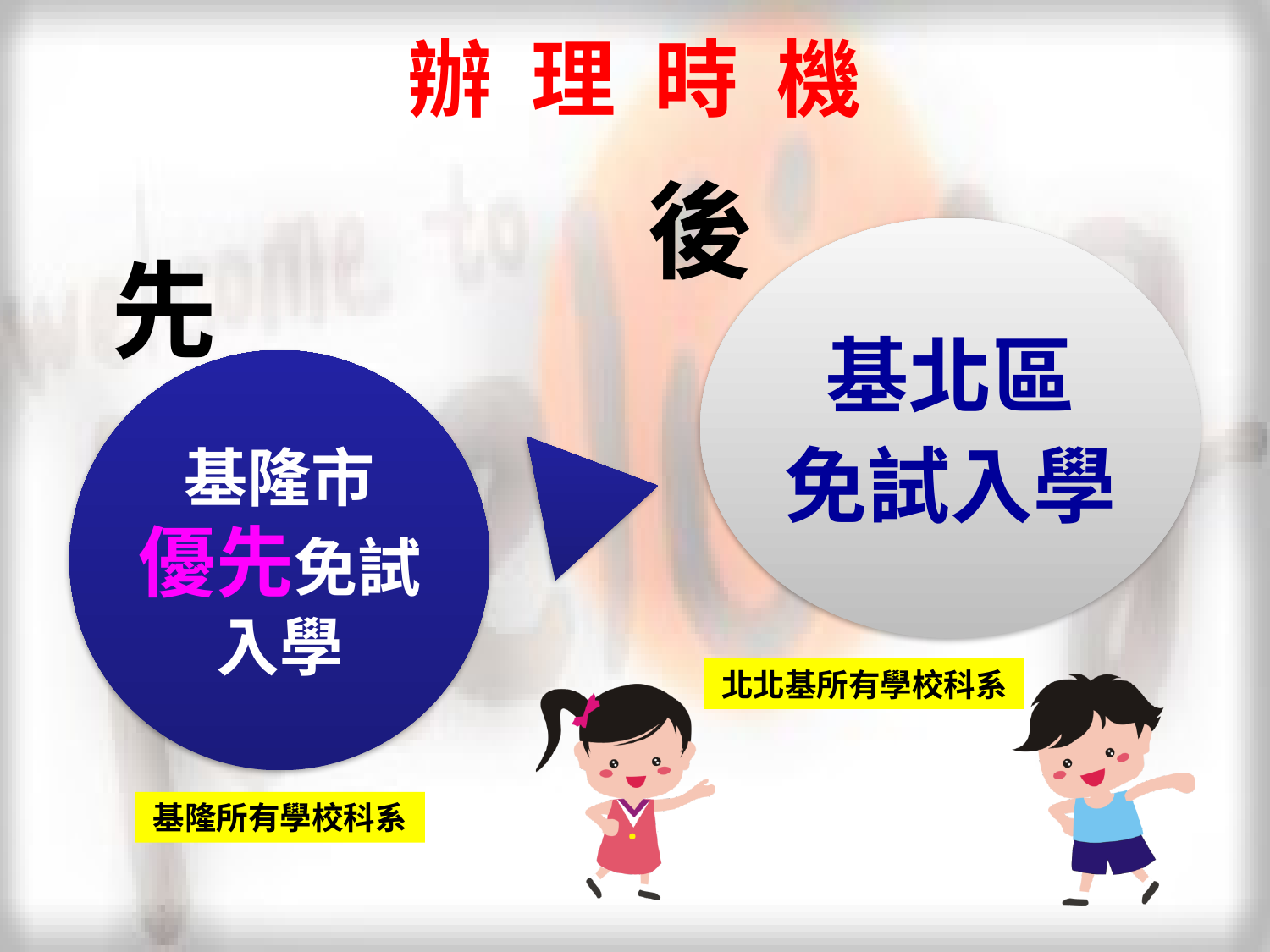

# 辦  理  時  機
後
基隆市
優先免試
入學
基北區
免試入學
先
北北基所有學校科系

基隆所有學校科系